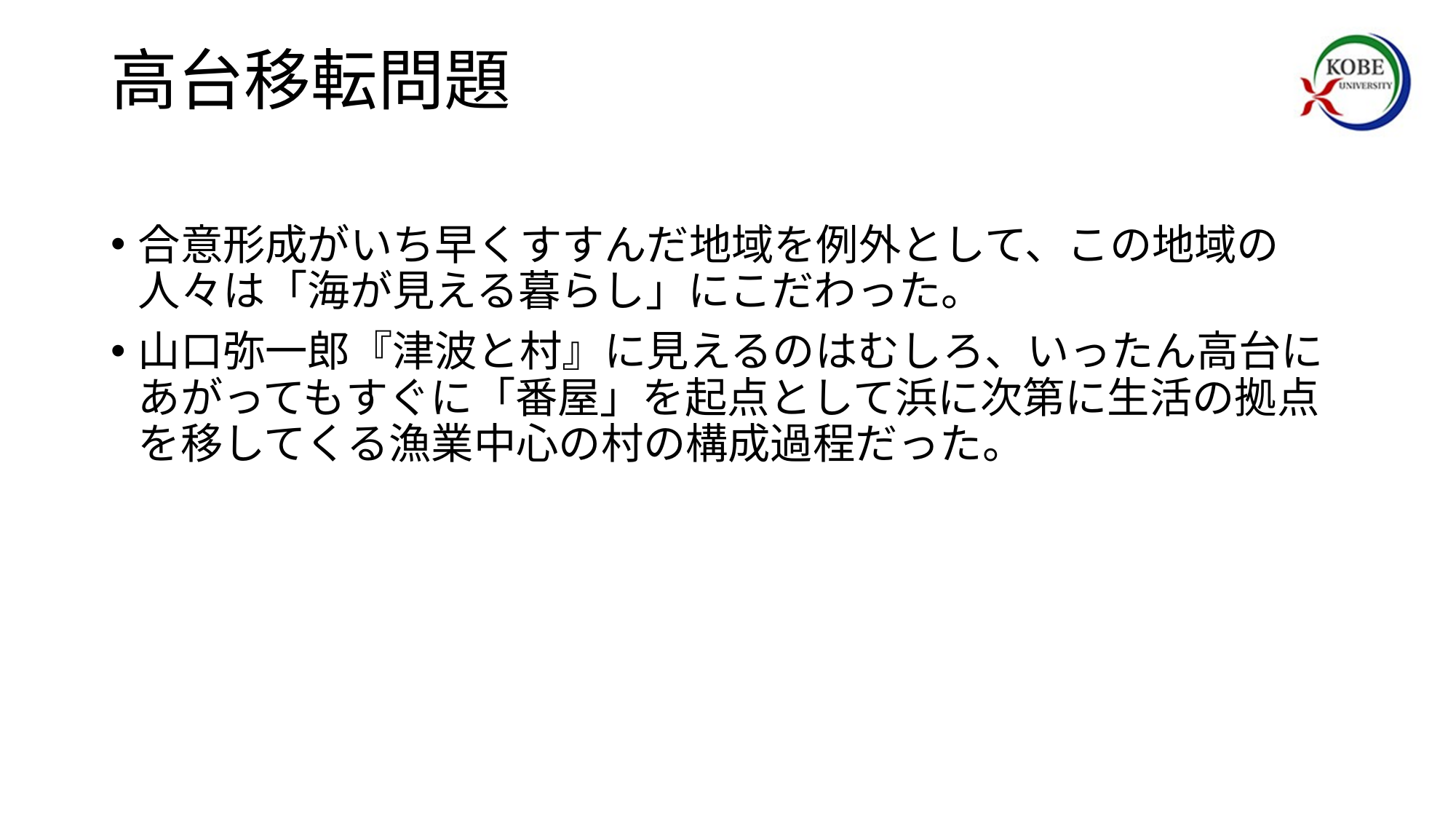

# 高台移転問題
合意形成がいち早くすすんだ地域を例外として、この地域の人々は「海が見える暮らし」にこだわった。
山口弥一郎『津波と村』に見えるのはむしろ、いったん高台にあがってもすぐに「番屋」を起点として浜に次第に生活の拠点を移してくる漁業中心の村の構成過程だった。